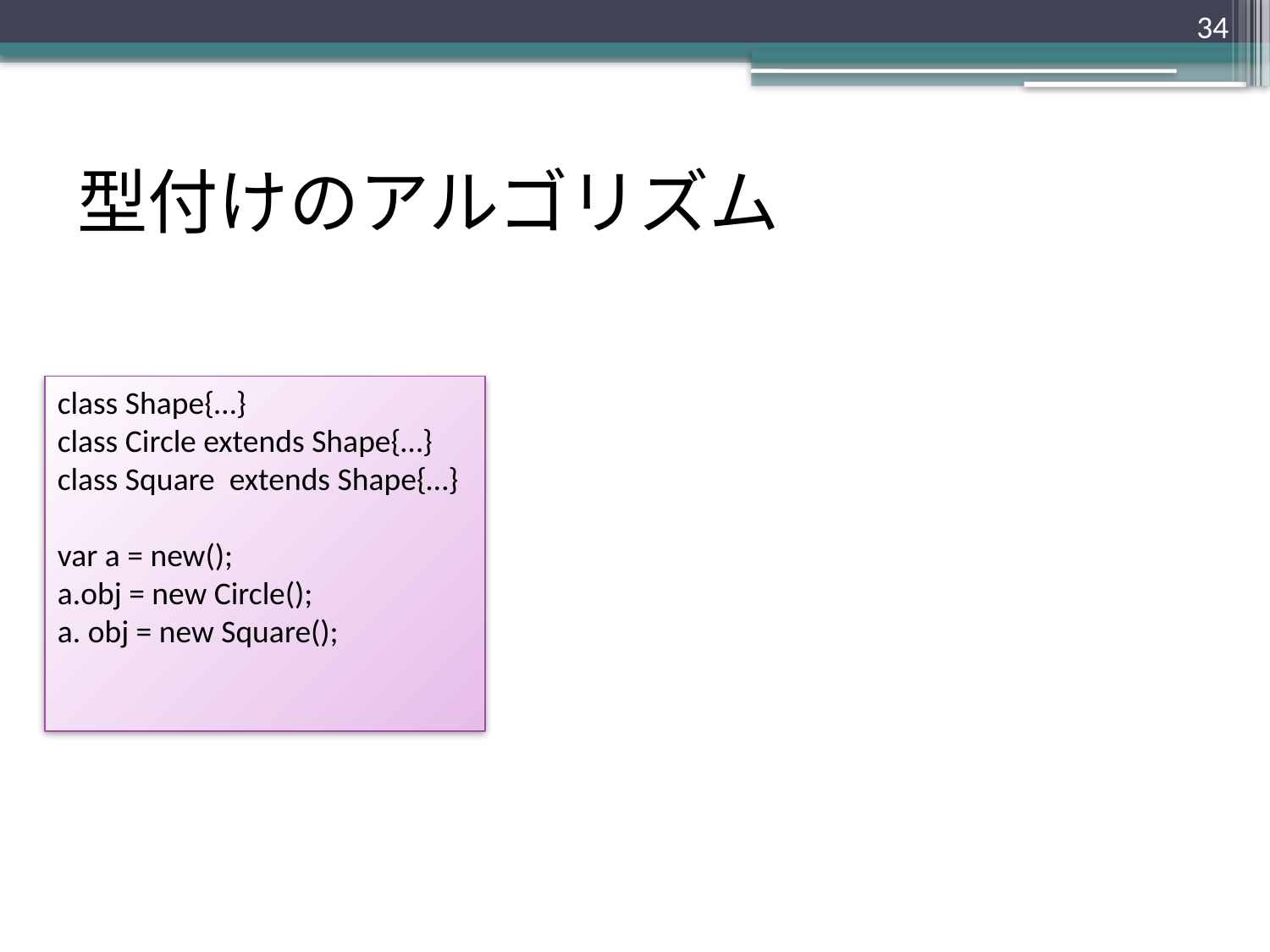

34
# 型付けのアルゴリズム

class Shape{…}
class Circle extends Shape{…}
class Square  extends Shape{…}

var a = new();
a.obj = new Circle();
a. obj = new Square();